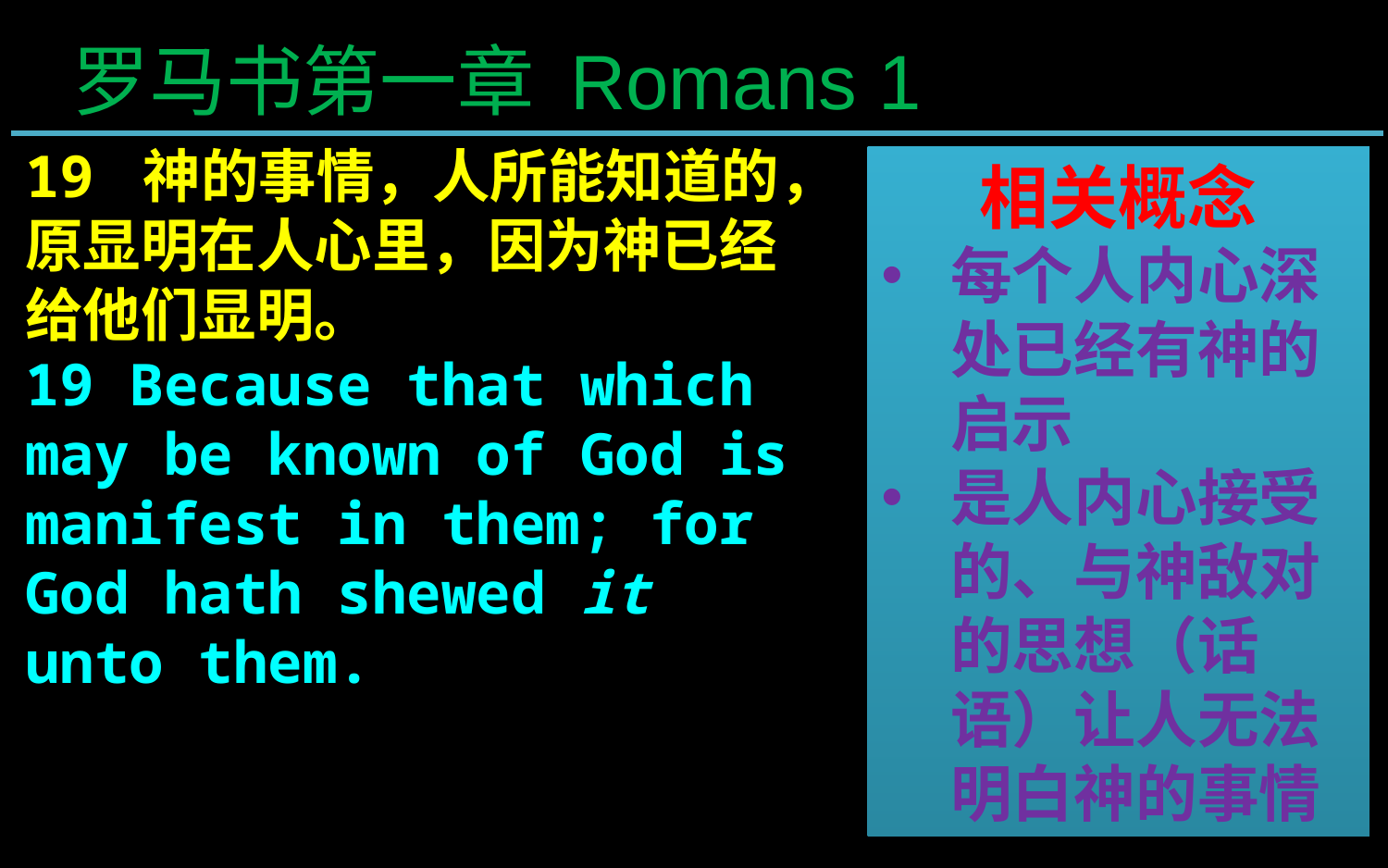

罗马书第一章 Romans 1
19 神的事情，人所能知道的，原显明在人心里，因为神已经给他们显明。
19 Because that which may be known of God is manifest in them; for God hath shewed it unto them.
相关概念
每个人内心深处已经有神的启示
是人内心接受的、与神敌对的思想（话语）让人无法明白神的事情